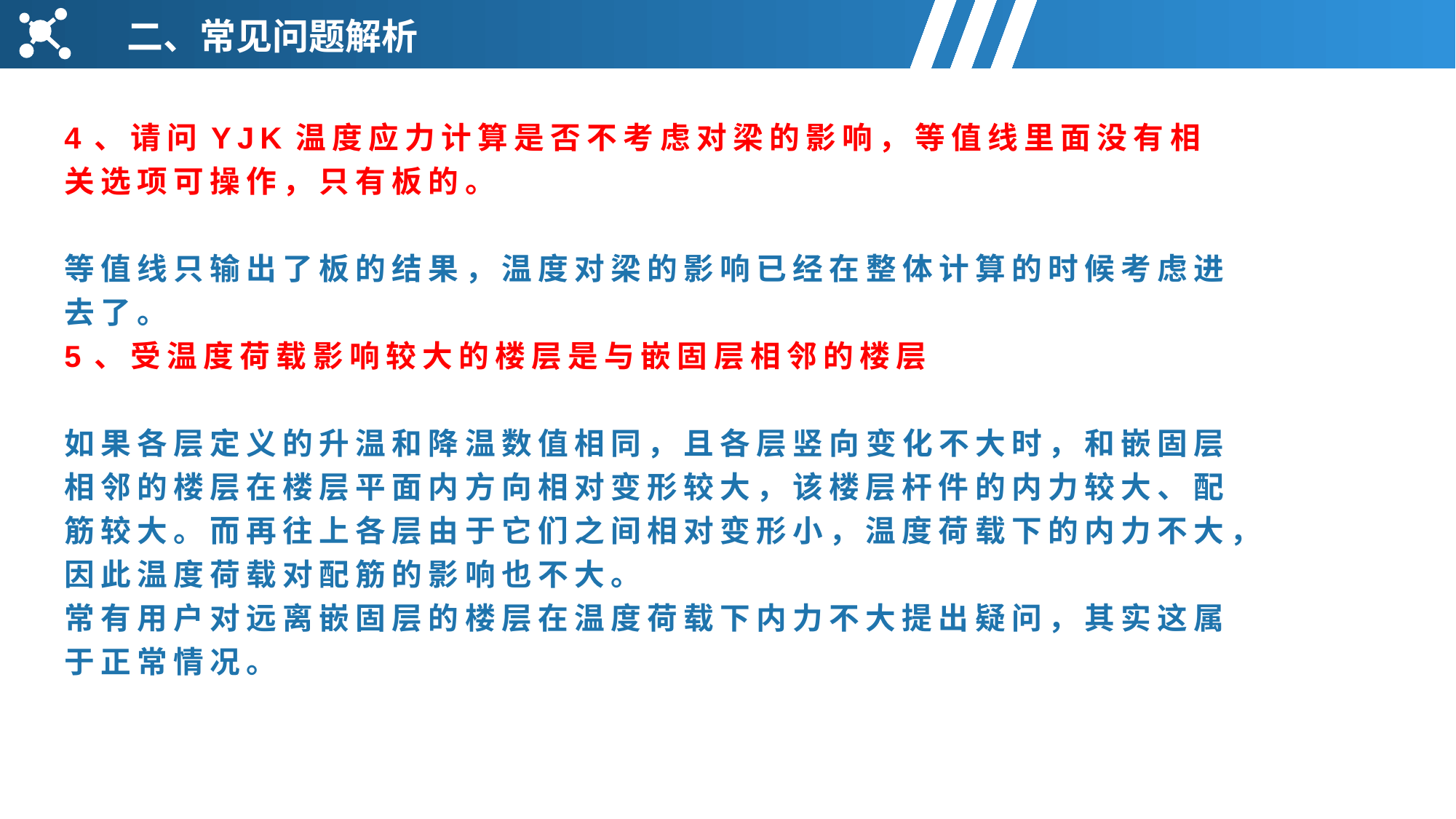

二、常见问题解析
4、请问YJK温度应力计算是否不考虑对梁的影响，等值线里面没有相关选项可操作，只有板的。

等值线只输出了板的结果，温度对梁的影响已经在整体计算的时候考虑进去了。
5、受温度荷载影响较大的楼层是与嵌固层相邻的楼层

如果各层定义的升温和降温数值相同，且各层竖向变化不大时，和嵌固层相邻的楼层在楼层平面内方向相对变形较大，该楼层杆件的内力较大、配筋较大。而再往上各层由于它们之间相对变形小，温度荷载下的内力不大，因此温度荷载对配筋的影响也不大。
常有用户对远离嵌固层的楼层在温度荷载下内力不大提出疑问，其实这属于正常情况。